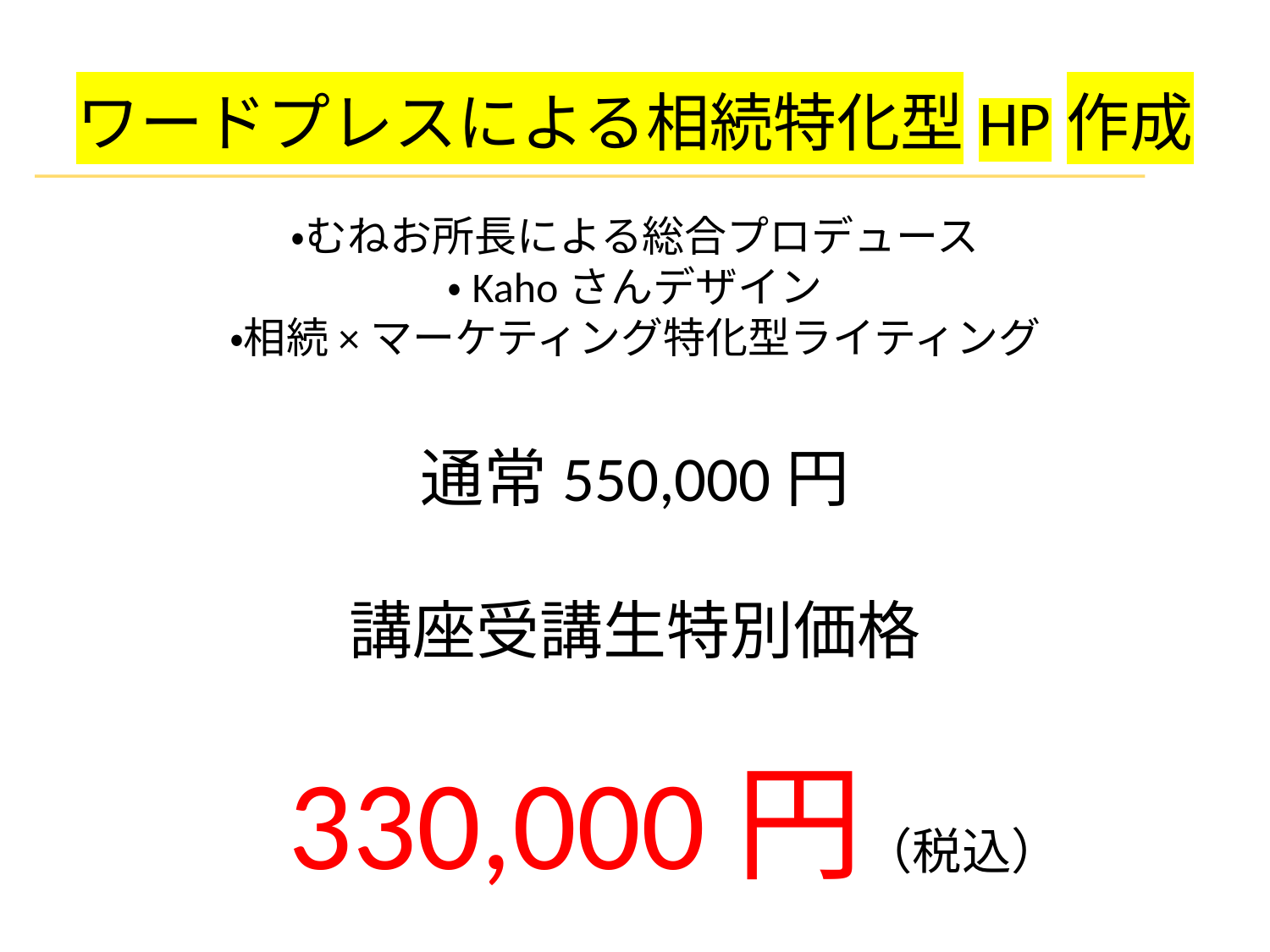

ワードプレスによる相続特化型HP作成

・むねお所長による総合プロデュース
・Kahoさんデザイン
・相続×マーケティング特化型ライティング

通常550,000円
講座受講生特別価格

　330,000円（税込）